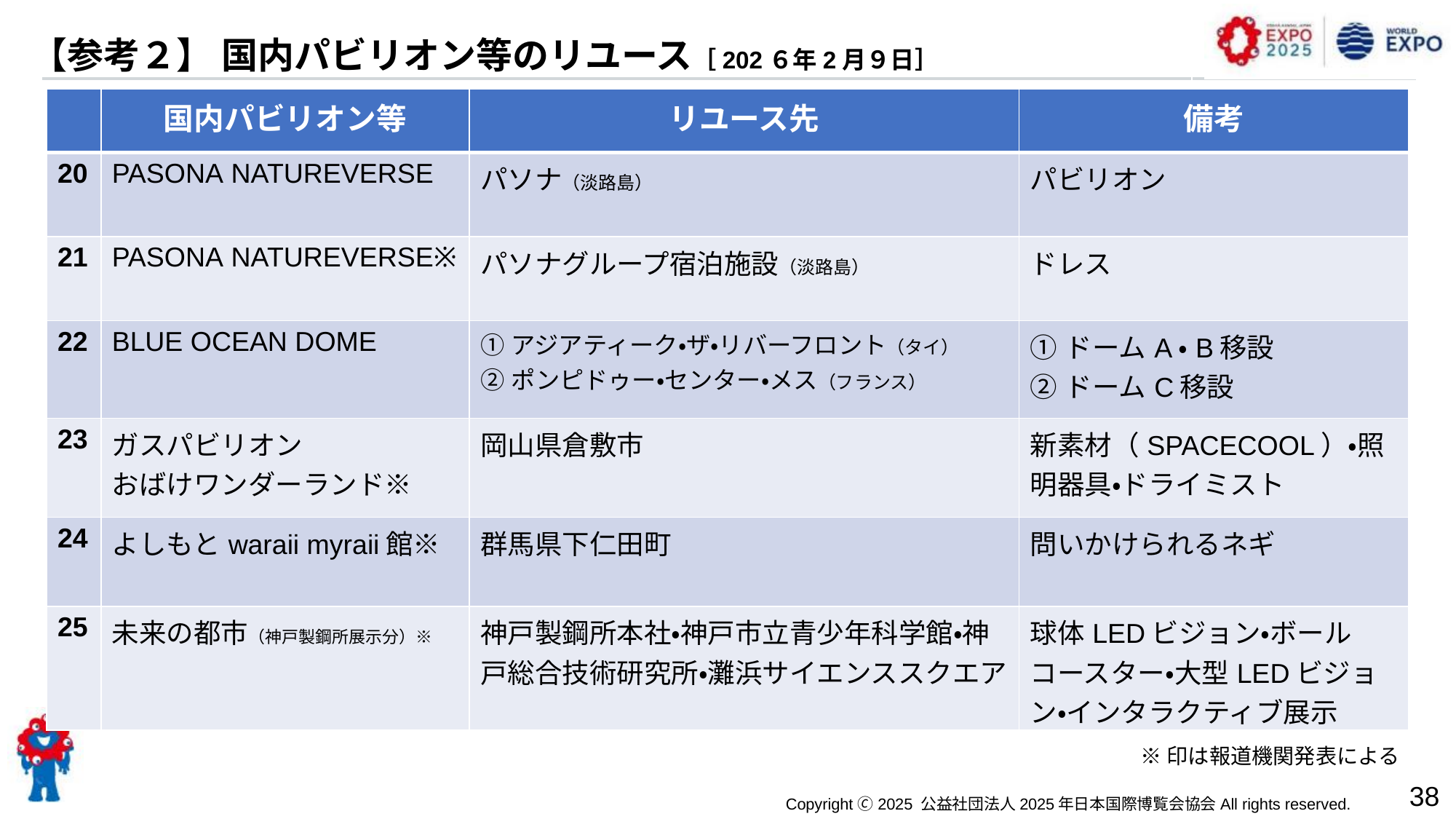

入場券販売状況（2025年８月31日時点）

【参考２】 国内パビリオン等のリユース［202６年2月９日］
|  | 国内パビリオン等 | リユース先 | 備考 |
| --- | --- | --- | --- |
| 20 | PASONA NATUREVERSE | パソナ（淡路島） | パビリオン |
| 21 | PASONA NATUREVERSE※ | パソナグループ宿泊施設（淡路島） | ドレス |
| 22 | BLUE OCEAN DOME | ①アジアティーク・ザ・リバーフロント（タイ） ②ポンピドゥー・センター・メス（フランス） | ①ドームA・B移設 ②ドームC移設 |
| 23 | ガスパビリオン おばけワンダーランド※ | 岡山県倉敷市 | 新素材（SPACECOOL）・照明器具・ドライミスト |
| 24 | よしもとwaraii myraii館※ | 群馬県下仁田町 | 問いかけられるネギ |
| 25 | 未来の都市（神戸製鋼所展示分）※ | 神戸製鋼所本社・神戸市立青少年科学館・神戸総合技術研究所・灘浜サイエンススクエア | 球体LEDビジョン・ボールコースター・大型LEDビジョン・インタラクティブ展示 |
※印は報道機関発表による
38
Copyright 🄫 2025 公益社団法人2025年日本国際博覧会協会All rights reserved.